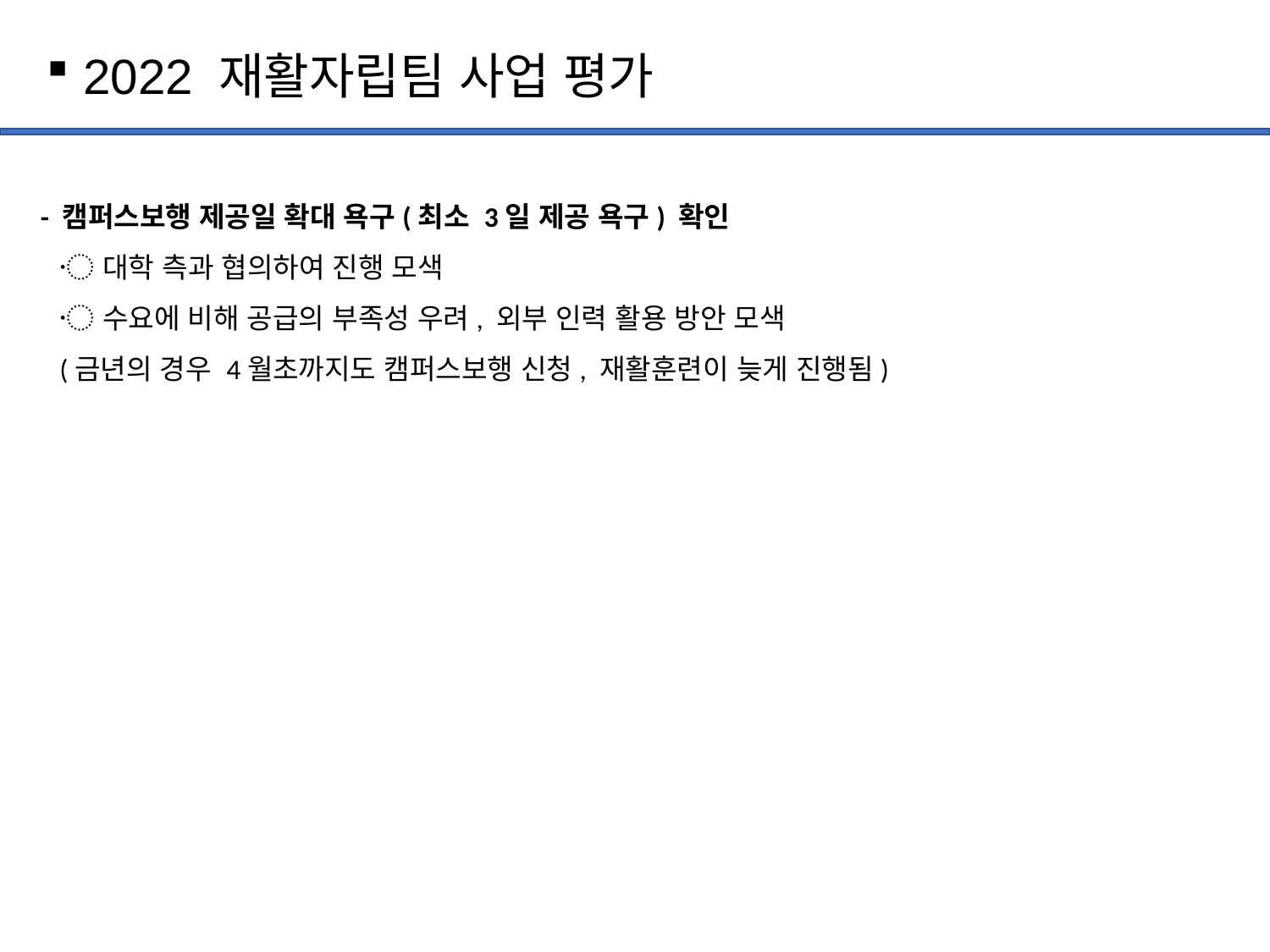

2022 재활자립팀 사업 평가

   - 캠퍼스보행 제공일 확대 욕구(최소 3일 제공 욕구) 확인
    〮 대학 측과 협의하여 진행 모색
    〮 수요에 비해 공급의 부족성 우려, 외부 인력 활용 방안 모색
      (금년의 경우 4월초까지도 캠퍼스보행 신청, 재활훈련이 늦게 진행됨)